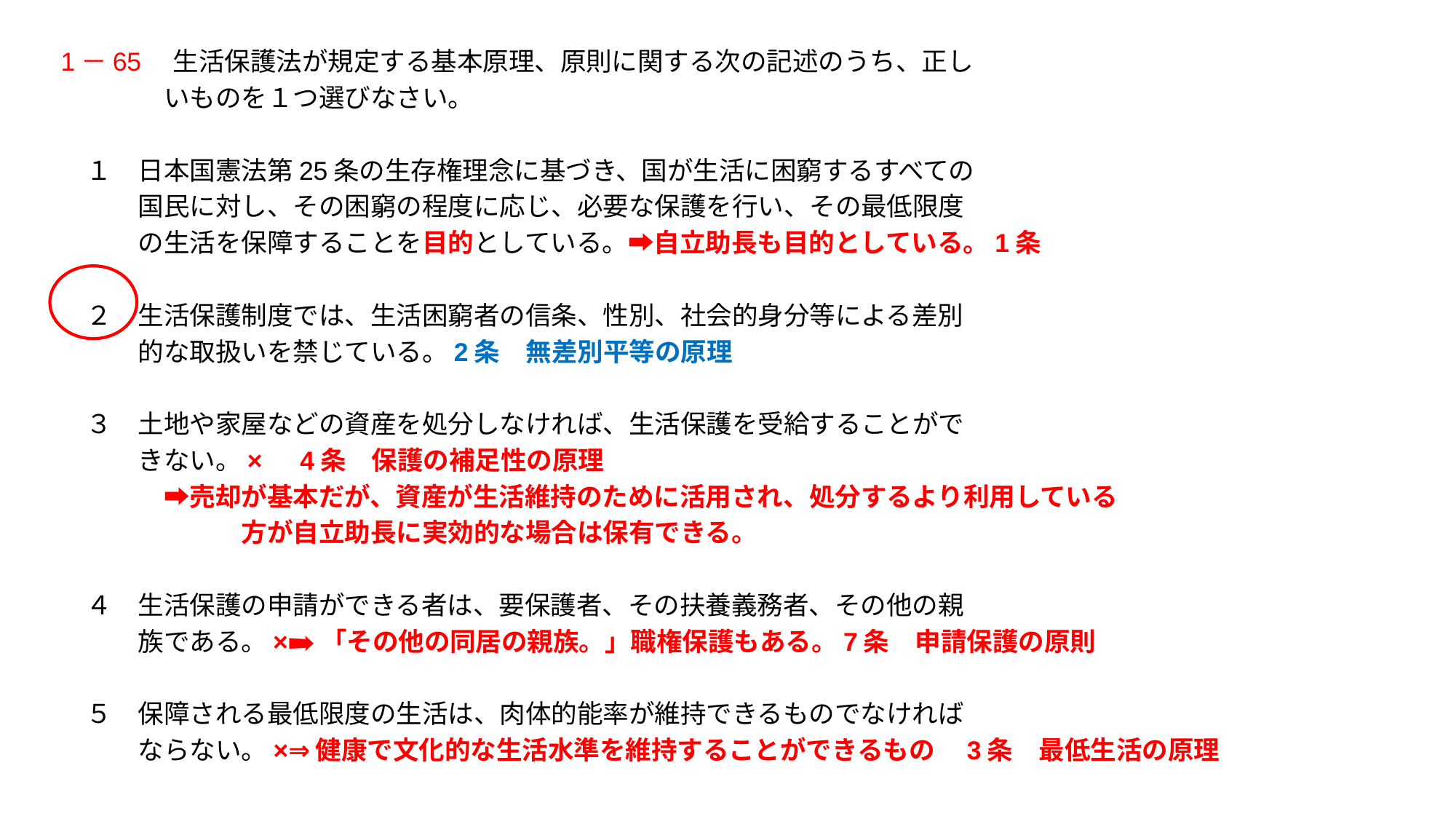

1－65　生活保護法が規定する基本原理、原則に関する次の記述のうち、正し
　　　　いものを１つ選びなさい。

　１　日本国憲法第25条の生存権理念に基づき、国が生活に困窮するすべての
　　　国民に対し、その困窮の程度に応じ、必要な保護を行い、その最低限度
　　　の生活を保障することを目的としている。➡自立助長も目的としている。1条

　２　生活保護制度では、生活困窮者の信条、性別、社会的身分等による差別
　　　的な取扱いを禁じている。2条　無差別平等の原理

　３　土地や家屋などの資産を処分しなければ、生活保護を受給することがで
　　　きない。×　4条　保護の補足性の原理
　　　　➡売却が基本だが、資産が生活維持のために活用され、処分するより利用している
　　　　　　　方が自立助長に実効的な場合は保有できる。

　４　生活保護の申請ができる者は、要保護者、その扶養義務者、その他の親
　　　族である。×➡「その他の同居の親族。」職権保護もある。7条　申請保護の原則

　５　保障される最低限度の生活は、肉体的能率が維持できるものでなければ
　　　ならない。×⇒健康で文化的な生活水準を維持することができるもの　3条　最低生活の原理